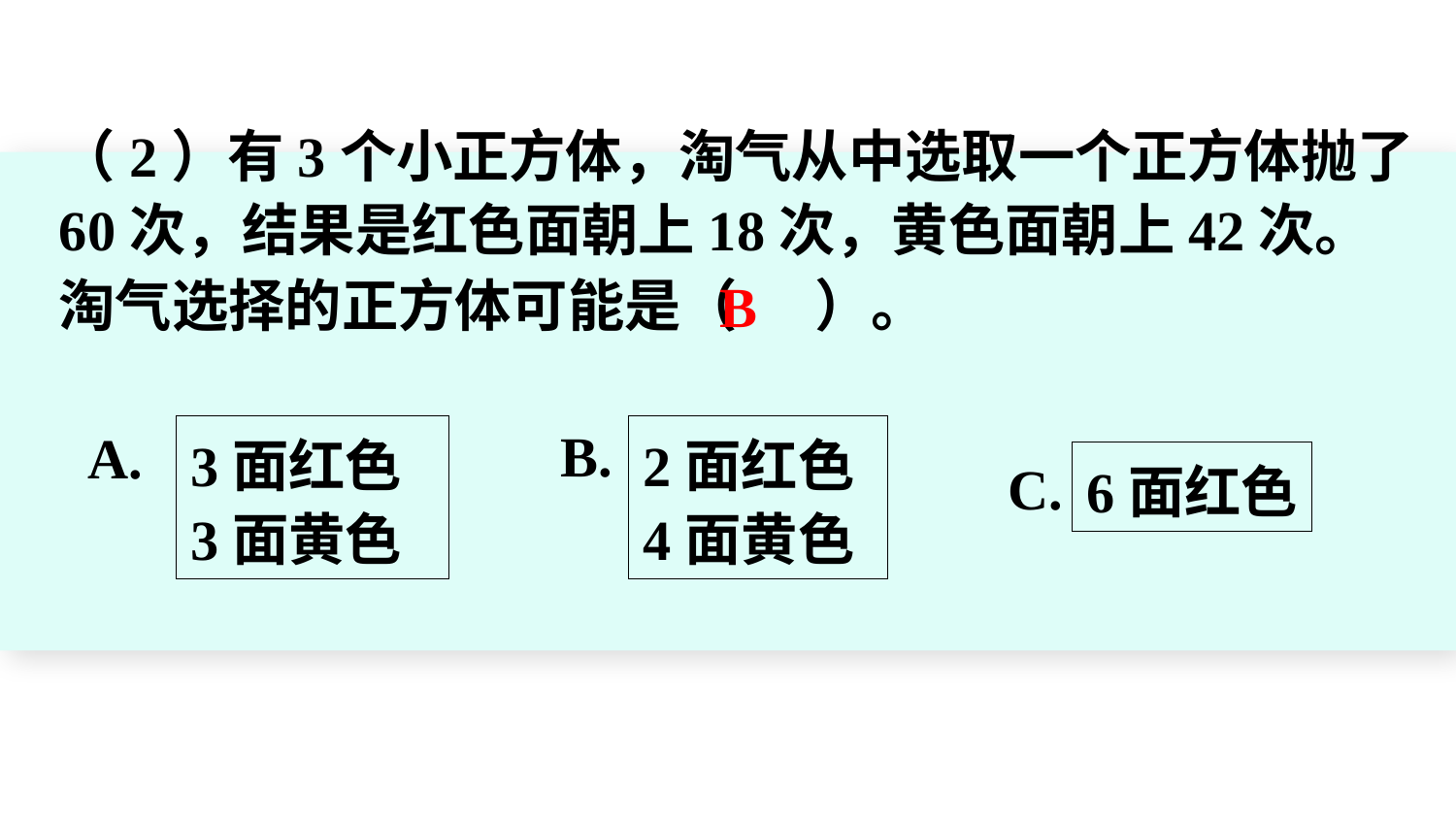

（2）有3个小正方体，淘气从中选取一个正方体抛了60次，结果是红色面朝上18次，黄色面朝上42次。淘气选择的正方体可能是（      ）。
 B
B.
2面红色
4面黄色
A.
3面红色
3面黄色
6面红色
C.